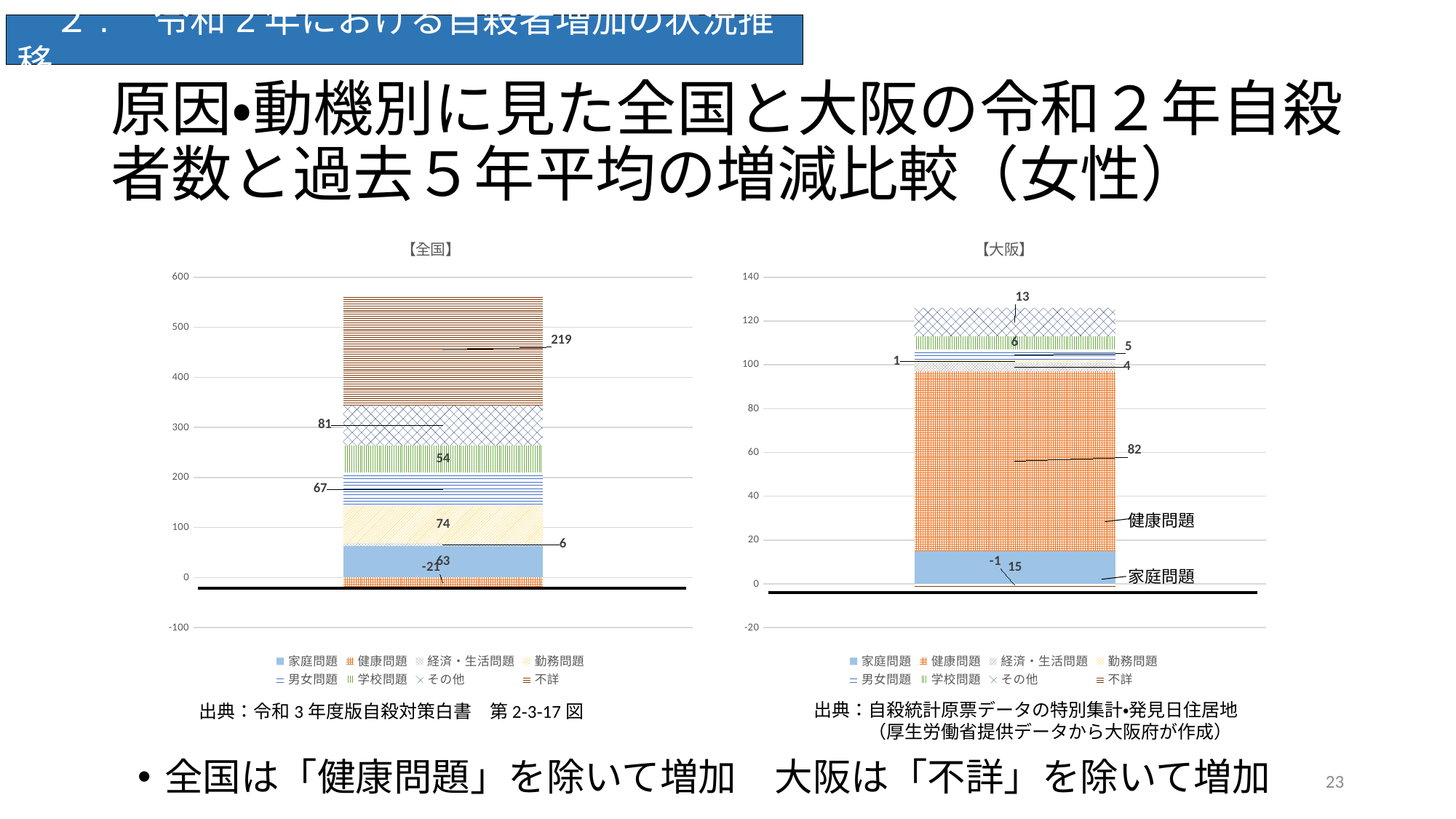

２.　令和2年における自殺者増加の状況推移
# 原因・動機別に見た全国と大阪の令和２年自殺者数と過去５年平均の増減比較（女性）

### Chart: 【全国】

| Category | 家庭問題 | 健康問題 | 経済・生活問題 | 勤務問題 | 男女問題 | 学校問題 | その他 | 不詳 |
|---|---|---|---|---|---|---|---|---|

### Chart: 【大阪】

| Category | 家庭問題 | 健康問題 | 経済・生活問題 | 勤務問題 | 男女問題 | 学校問題 | その他 | 不詳 |
|---|---|---|---|---|---|---|---|---|
健康問題
家庭問題
出典：自殺統計原票データの特別集計・発見日住居地
　　　（厚生労働省提供データから大阪府が作成）
出典：令和3年度版自殺対策白書　第2‐3‐17図
全国は「健康問題」を除いて増加　大阪は「不詳」を除いて増加
23